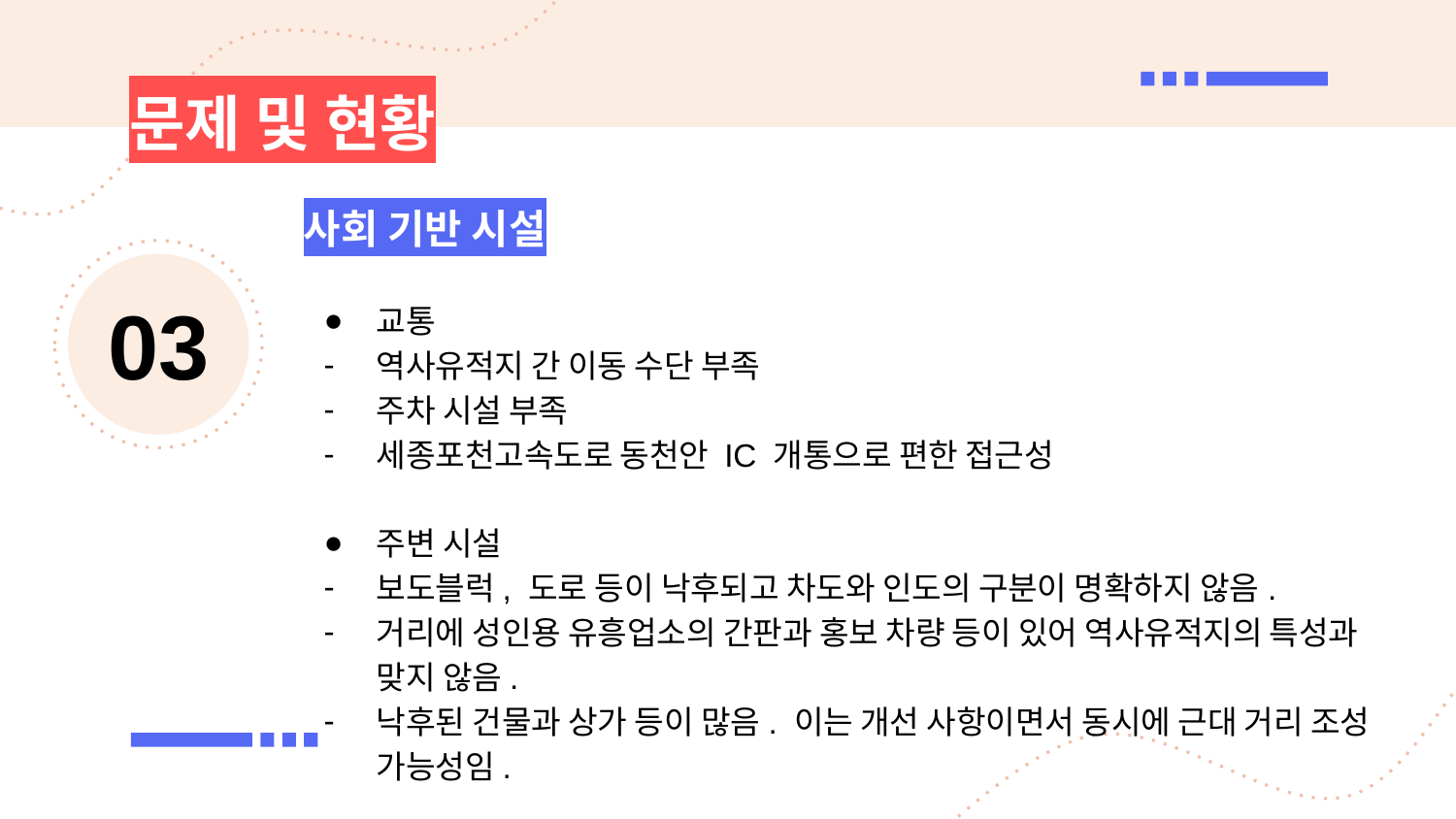

# 문제 및 현황
사회 기반 시설

03
교통
역사유적지 간 이동 수단 부족
주차 시설 부족
세종포천고속도로 동천안 IC 개통으로 편한 접근성

주변 시설
보도블럭, 도로 등이 낙후되고 차도와 인도의 구분이 명확하지 않음.
거리에 성인용 유흥업소의 간판과 홍보 차량 등이 있어 역사유적지의 특성과 맞지 않음.
낙후된 건물과 상가 등이 많음. 이는 개선 사항이면서 동시에 근대 거리 조성 가능성임.